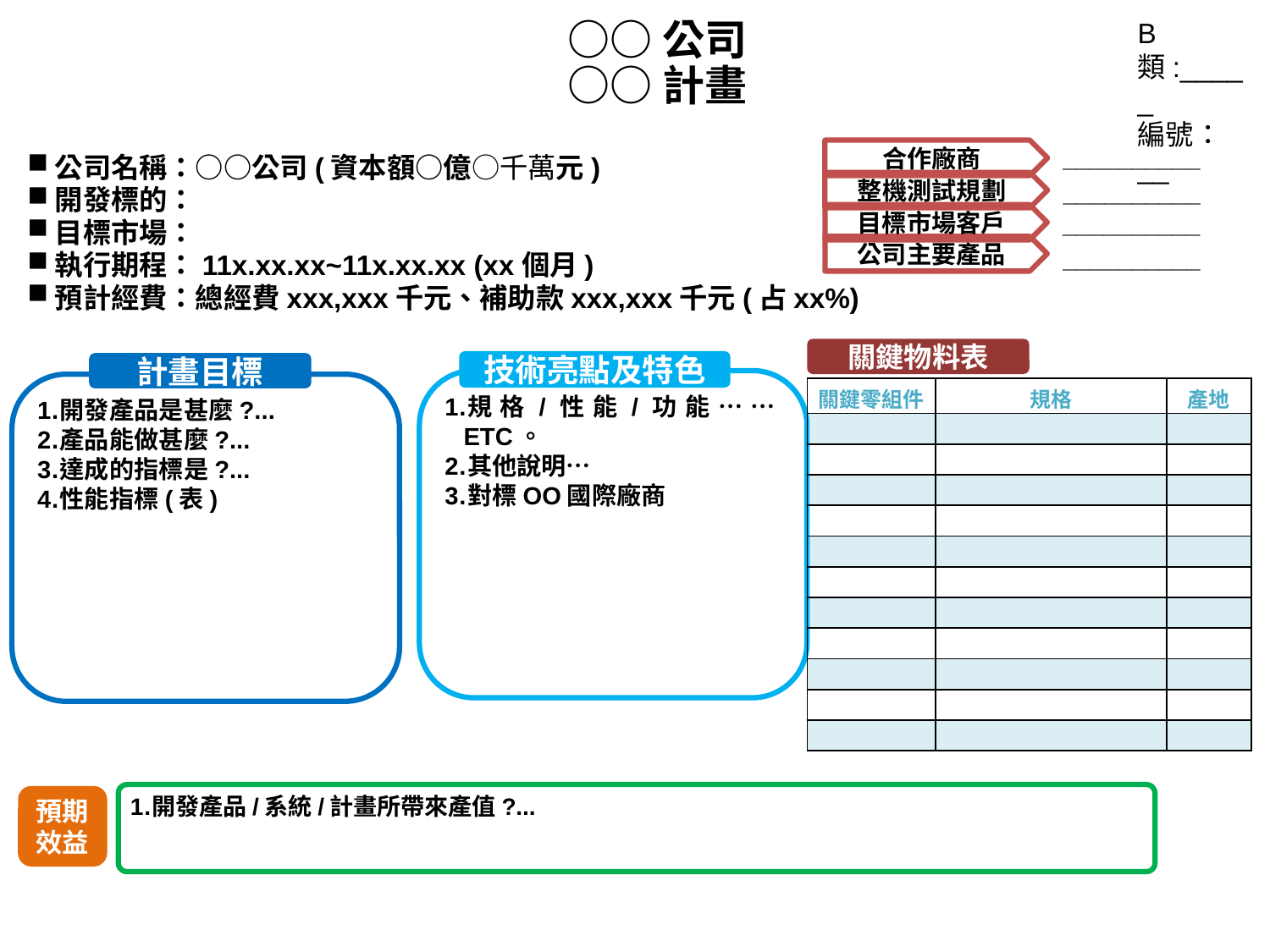

B類:_____
編號：__
○○公司
○○計畫
__________
合作廠商
公司名稱：○○公司(資本額○億○千萬元)
開發標的：
目標市場：
執行期程：11x.xx.xx~11x.xx.xx (xx個月)
預計經費：總經費xxx,xxx千元、補助款xxx,xxx千元(占xx%)
__________
整機測試規劃
__________
目標市場客戶
公司主要產品
__________
關鍵物料表
技術亮點及特色
計畫目標
規格/性能/功能……ETC。
其他說明…
對標OO國際廠商

開發產品是甚麼?...
產品能做甚麼?...
達成的指標是?...
性能指標(表)
| 關鍵零組件 | 規格 | 產地 |
| --- | --- | --- |
|  |  |  |
|  |  |  |
|  |  |  |
|  |  |  |
|  |  |  |
|  |  |  |
|  |  |  |
|  |  |  |
|  |  |  |
|  |  |  |
|  |  |  |
開發產品/系統/計畫所帶來產值?...

預期效益